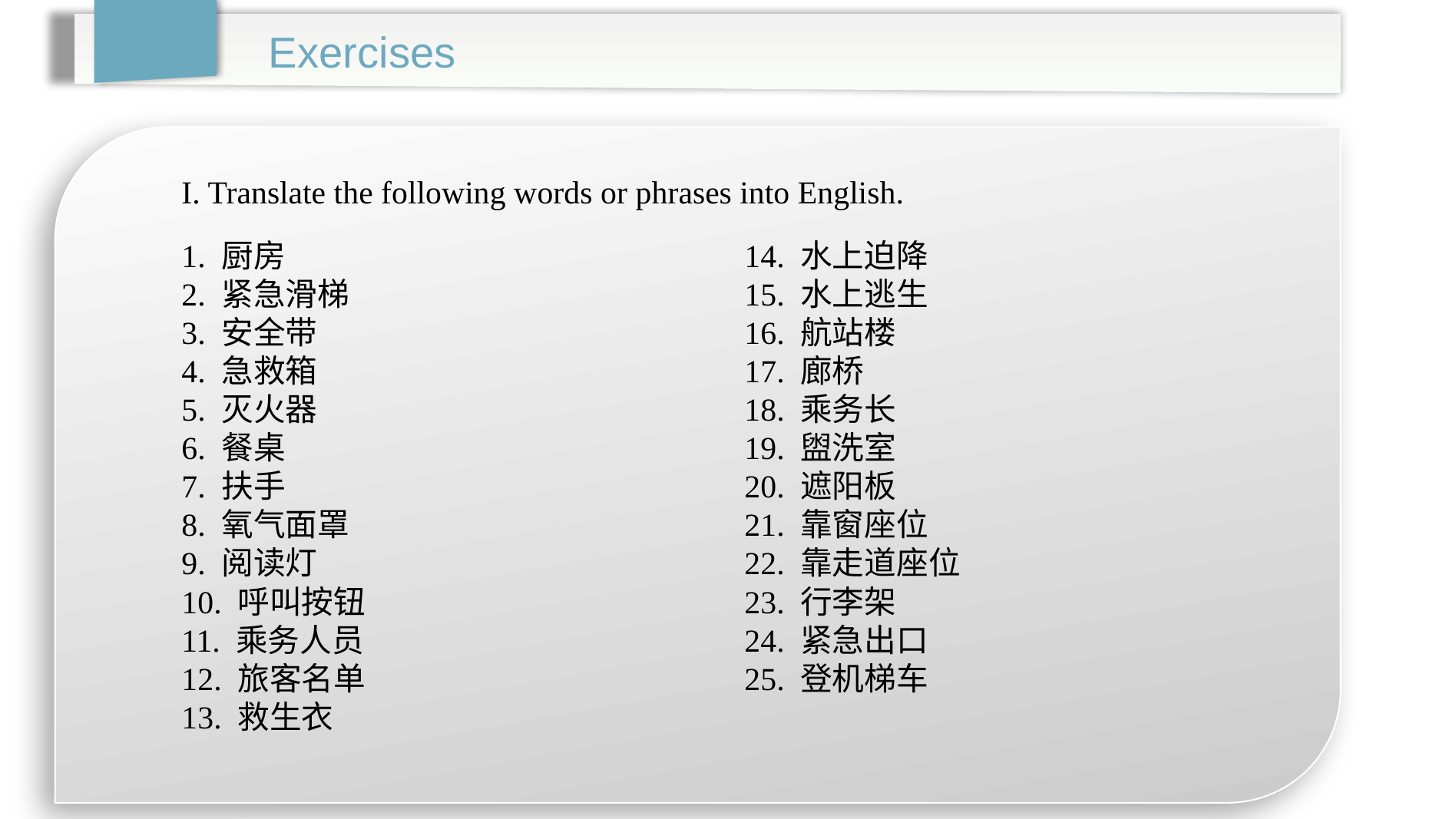

Exercises

I. Translate the following words or phrases into English.

1. 厨房
2. 紧急滑梯
3. 安全带
4. 急救箱
5. 灭火器
6. 餐桌
7. 扶手
8. 氧气面罩
9. 阅读灯
10. 呼叫按钮
11. 乘务人员
12. 旅客名单
13. 救生衣
14. 水上迫降
15. 水上逃生
16. 航站楼
17. 廊桥
18. 乘务长
19. 盥洗室
20. 遮阳板
21. 靠窗座位
22. 靠走道座位
23. 行李架
24. 紧急出口
25. 登机梯车